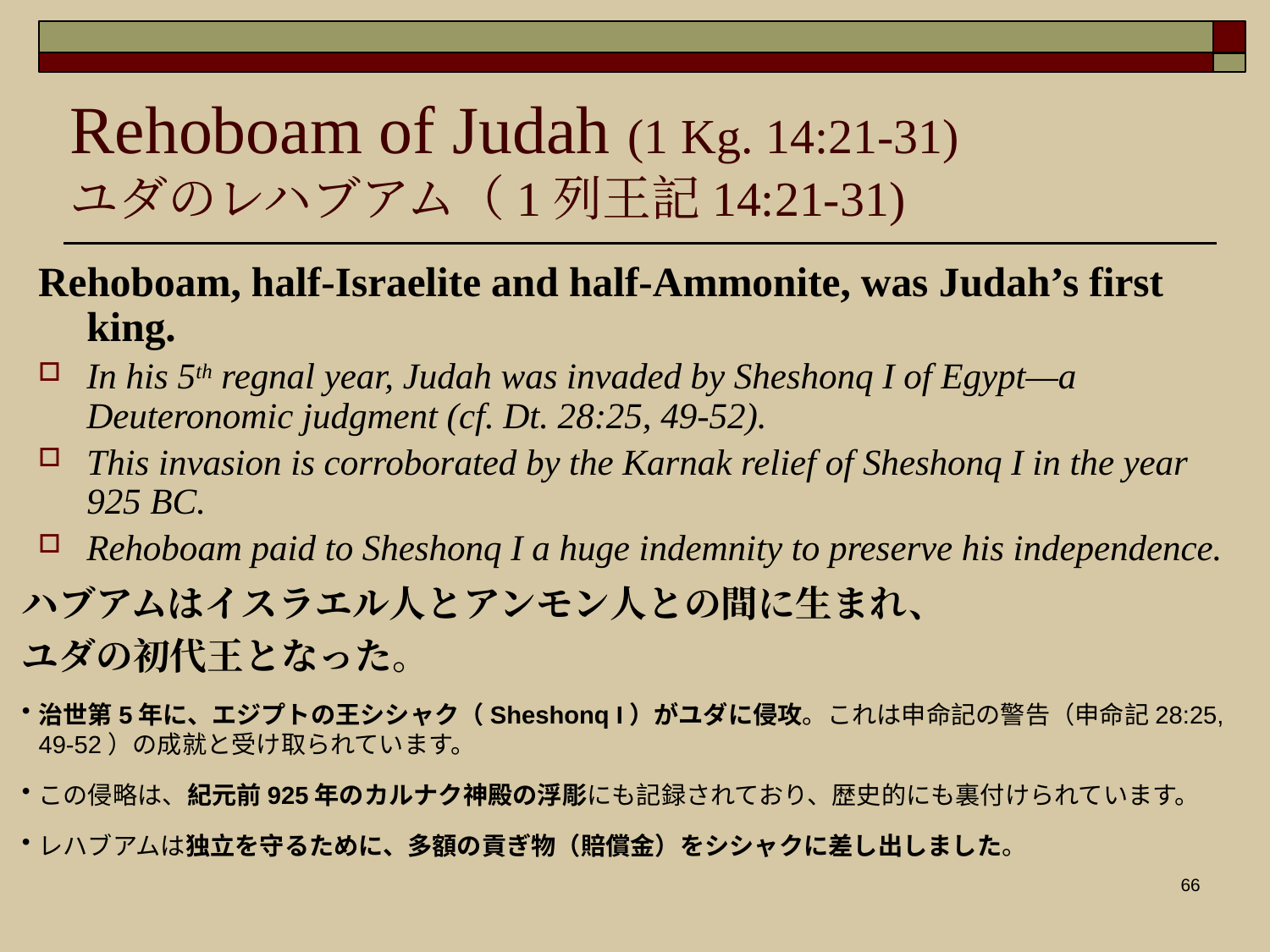

Rehoboam of Judah (1 Kg. 14:21-31)
ユダのレハブアム（1列王記14:21-31)
Rehoboam, half-Israelite and half-Ammonite, was Judah’s first king.
In his 5th regnal year, Judah was invaded by Sheshonq I of Egypt—a Deuteronomic judgment (cf. Dt. 28:25, 49-52).
This invasion is corroborated by the Karnak relief of Sheshonq I in the year 925 BC.
Rehoboam paid to Sheshonq I a huge indemnity to preserve his independence.
ハブアムはイスラエル人とアンモン人との間に生まれ、
ユダの初代王となった。
治世第5年に、エジプトの王シシャク（Sheshonq I）がユダに侵攻。これは申命記の警告（申命記28:25, 49-52）の成就と受け取られています。
この侵略は、紀元前925年のカルナク神殿の浮彫にも記録されており、歴史的にも裏付けられています。
レハブアムは独立を守るために、多額の貢ぎ物（賠償金）をシシャクに差し出しました。
66